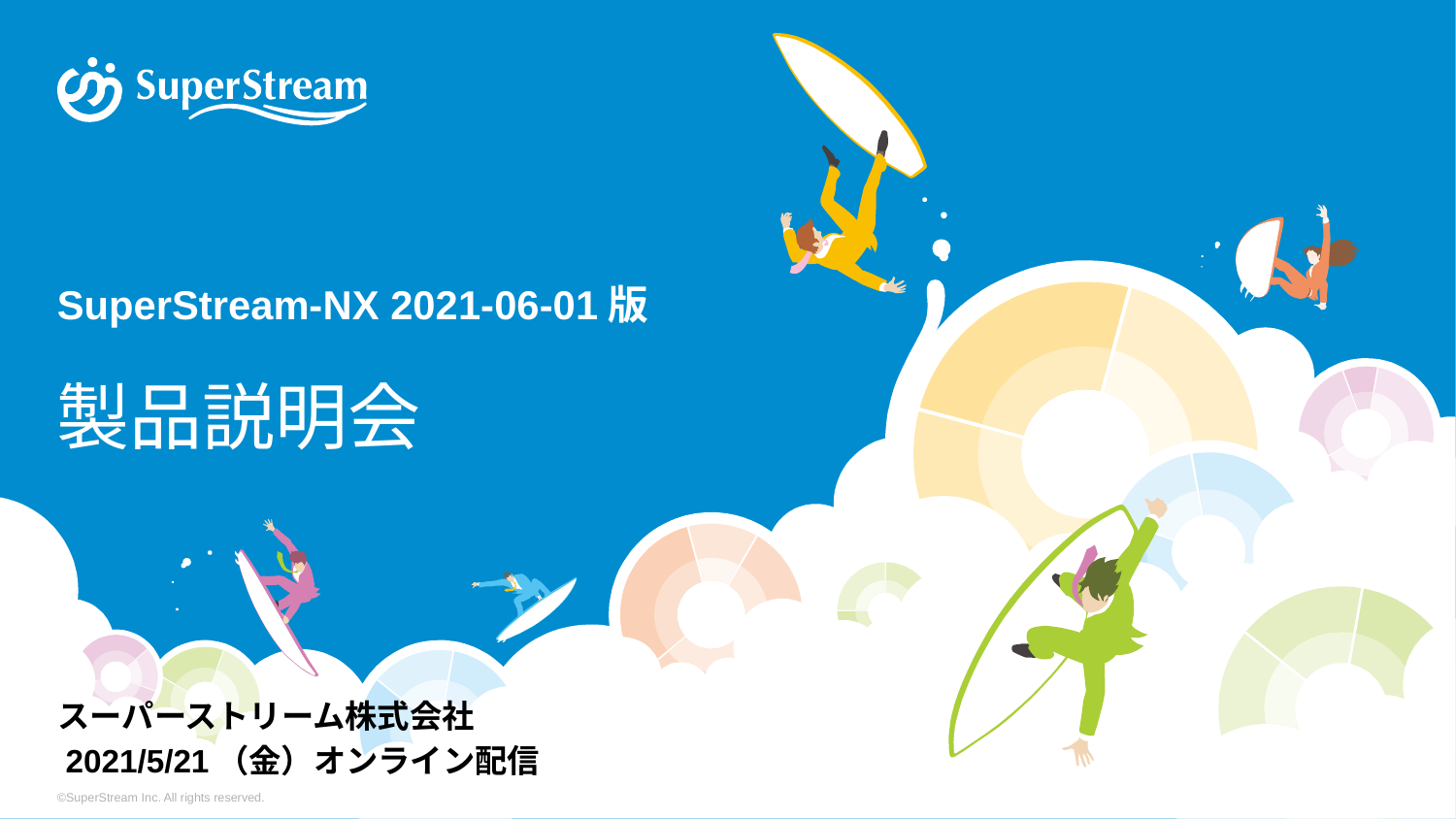

# SuperStream-NX 2021-06-01版 製品説明会
　スーパーストリーム株式会社
　2021/5/21（金）オンライン配信
©SuperStream Inc. All rights reserved.